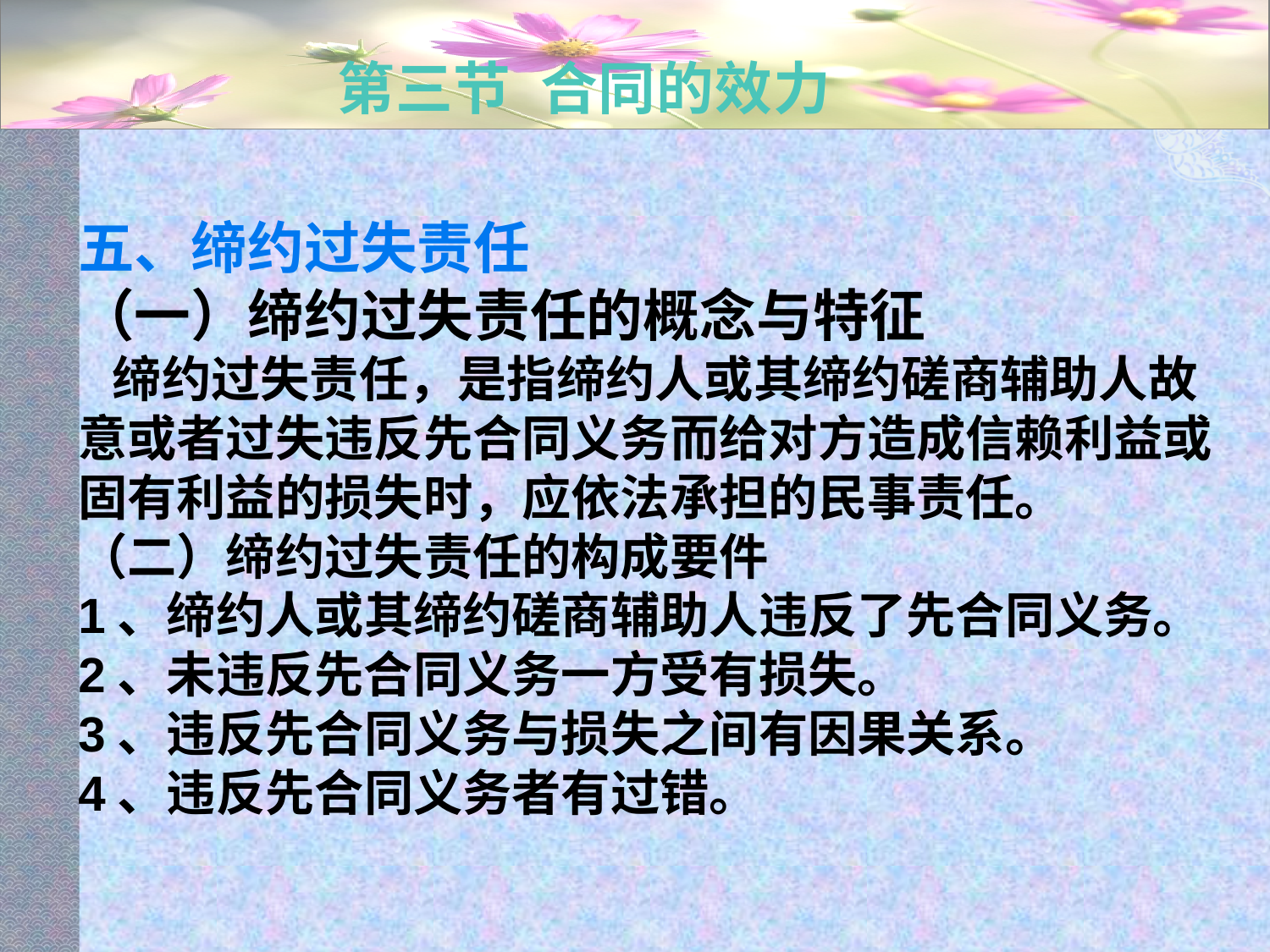

# 第三节  合同的效力
五、缔约过失责任
（一）缔约过失责任的概念与特征
  缔约过失责任，是指缔约人或其缔约磋商辅助人故意或者过失违反先合同义务而给对方造成信赖利益或固有利益的损失时，应依法承担的民事责任。
（二）缔约过失责任的构成要件
1、缔约人或其缔约磋商辅助人违反了先合同义务。
2、未违反先合同义务一方受有损失。
3、违反先合同义务与损失之间有因果关系。
4、违反先合同义务者有过错。